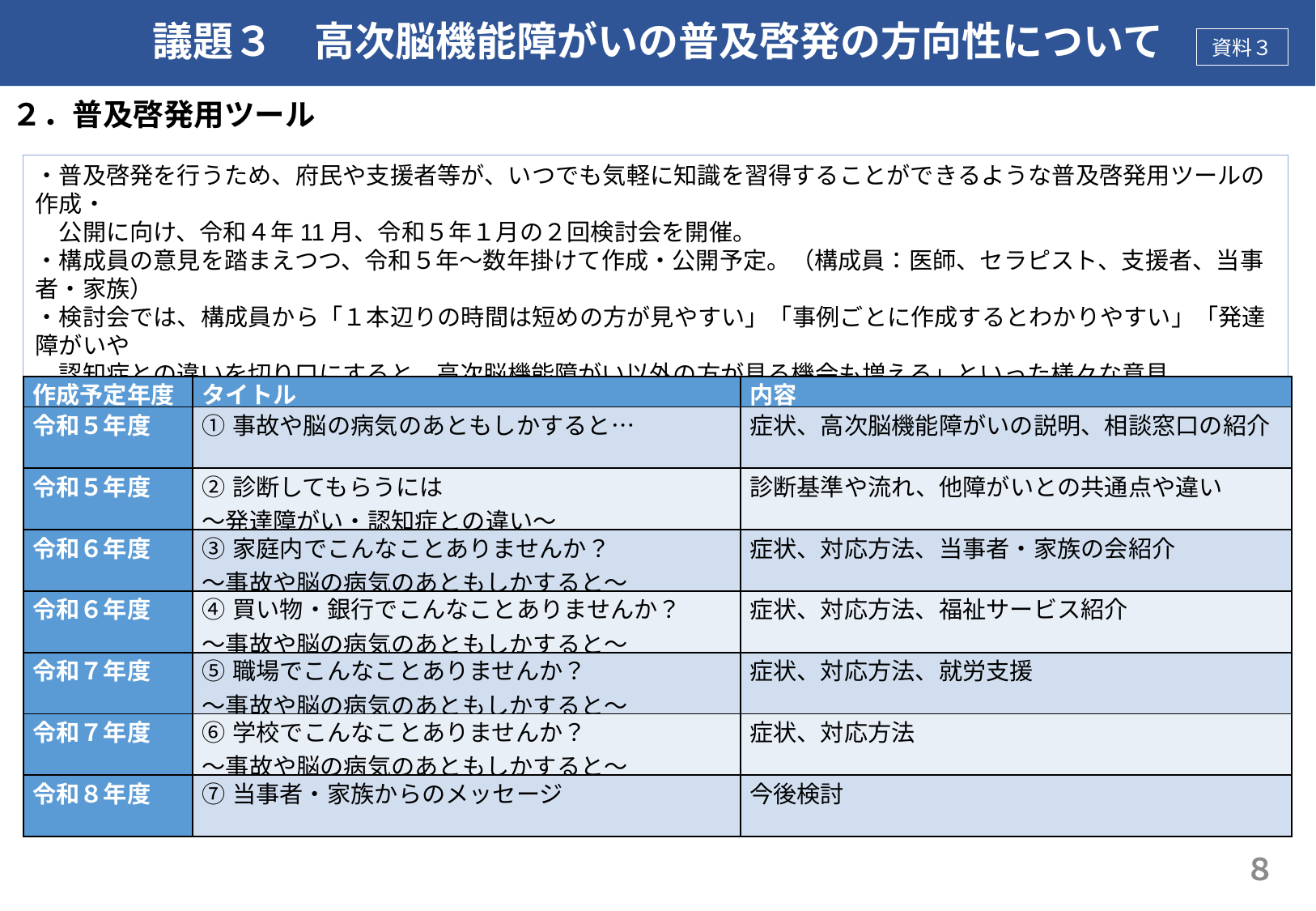

# 議題３　高次脳機能障がいの普及啓発の方向性について
資料３
２．普及啓発用ツール

・普及啓発を行うため、府民や支援者等が、いつでも気軽に知識を習得することができるような普及啓発用ツールの作成・
　公開に向け、令和４年11月、令和５年１月の２回検討会を開催。
・構成員の意見を踏まえつつ、令和５年～数年掛けて作成・公開予定。（構成員：医師、セラピスト、支援者、当事者・家族）
・検討会では、構成員から「１本辺りの時間は短めの方が見やすい」「事例ごとに作成するとわかりやすい」「発達障がいや
　認知症との違いを切り口にすると、高次脳機能障がい以外の方が見る機会も増える」といった様々な意見。
・作成する動画のテーマ（案）は下記のとおり。
| 作成予定年度 | タイトル | 内容 |
| --- | --- | --- |
| 令和５年度 | ①事故や脳の病気のあともしかすると… | 症状、高次脳機能障がいの説明、相談窓口の紹介 |
| 令和５年度 | ②診断してもらうには ～発達障がい・認知症との違い～ | 診断基準や流れ、他障がいとの共通点や違い |
| 令和６年度 | ③家庭内でこんなことありませんか？ ～事故や脳の病気のあともしかすると～ | 症状、対応方法、当事者・家族の会紹介 |
| 令和６年度 | ④買い物・銀行でこんなことありませんか？ ～事故や脳の病気のあともしかすると～ | 症状、対応方法、福祉サービス紹介 |
| 令和７年度 | ⑤職場でこんなことありませんか？ ～事故や脳の病気のあともしかすると～ | 症状、対応方法、就労支援 |
| 令和７年度 | ⑥学校でこんなことありませんか？ ～事故や脳の病気のあともしかすると～ | 症状、対応方法 |
| 令和８年度 | ⑦当事者・家族からのメッセージ | 今後検討 |
８